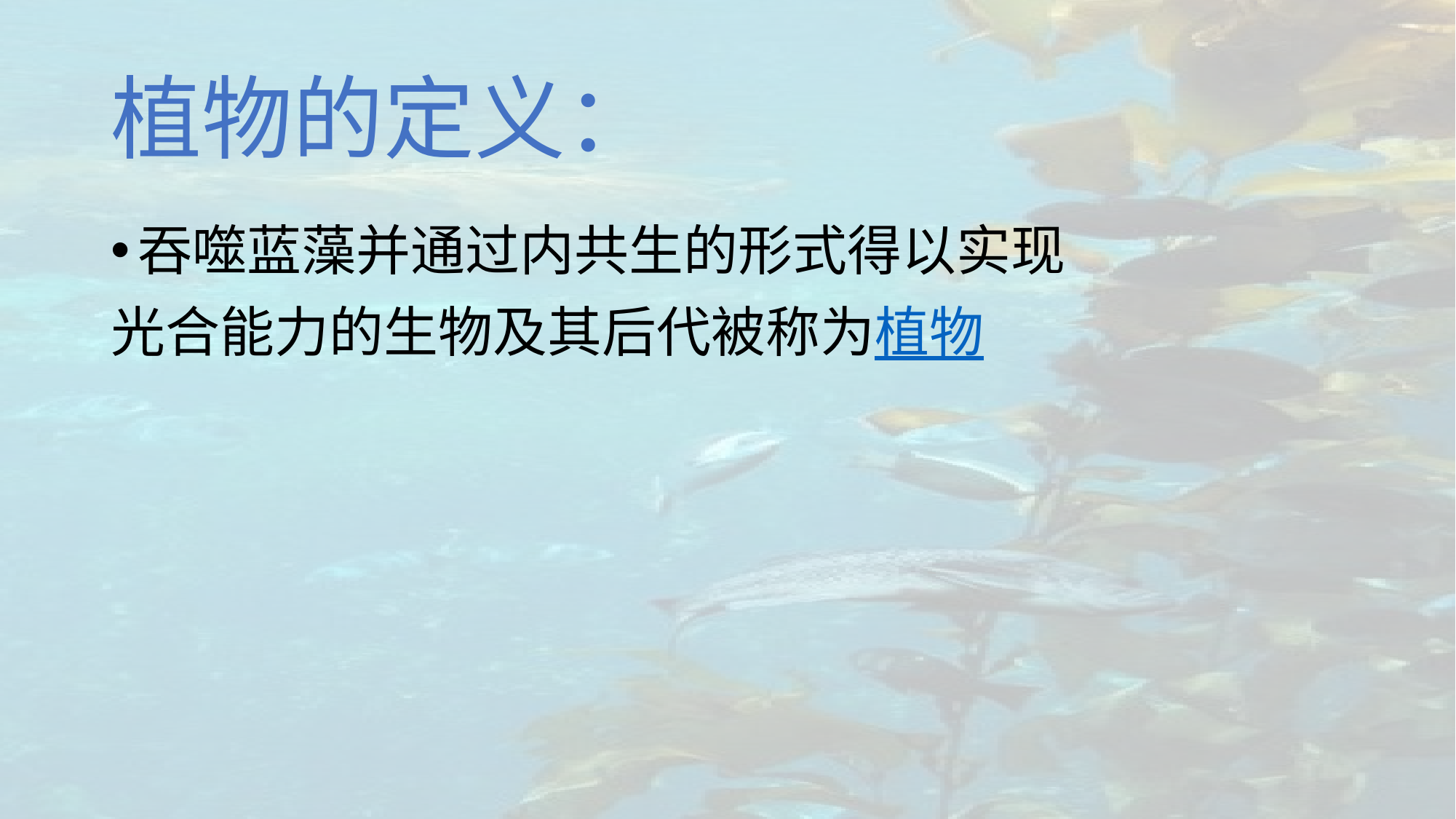

# 植物的定义：
吞噬蓝藻并通过内共生的形式得以实现
光合能力的生物及其后代被称为植物